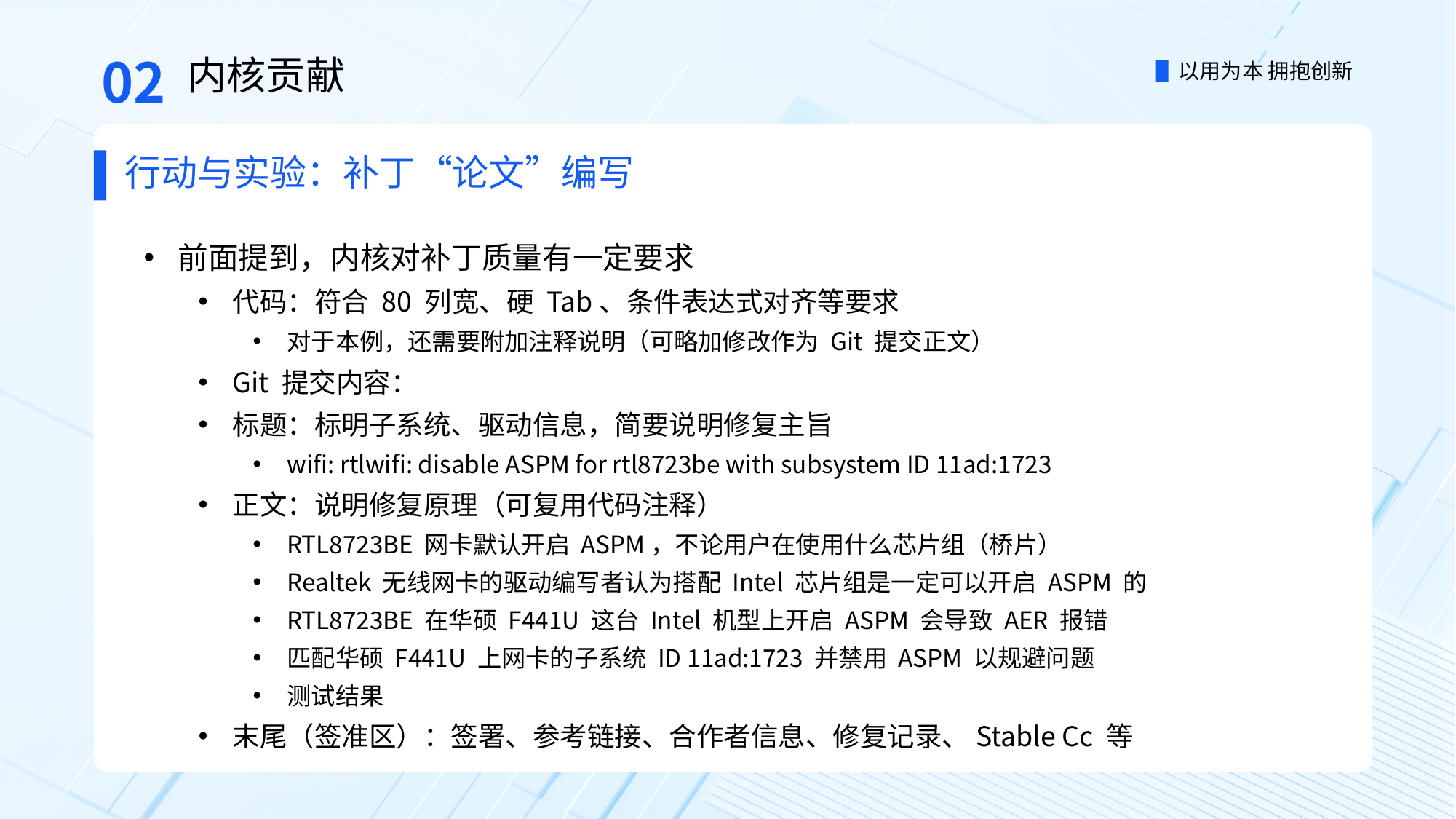

02
内核贡献
行动与实验：补丁“论文”编写
前面提到，内核对补丁质量有一定要求
代码：符合 80 列宽、硬 Tab、条件表达式对齐等要求
对于本例，还需要附加注释说明（可略加修改作为 Git 提交正文）
Git 提交内容：
标题：标明子系统、驱动信息，简要说明修复主旨
wifi: rtlwifi: disable ASPM for rtl8723be with subsystem ID 11ad:1723
正文：说明修复原理（可复用代码注释）
RTL8723BE 网卡默认开启 ASPM，不论用户在使用什么芯片组（桥片）
Realtek 无线网卡的驱动编写者认为搭配 Intel 芯片组是一定可以开启 ASPM 的
RTL8723BE 在华硕 F441U 这台 Intel 机型上开启 ASPM 会导致 AER 报错
匹配华硕 F441U 上网卡的子系统 ID 11ad:1723 并禁用 ASPM 以规避问题
测试结果
末尾（签准区）：签署、参考链接、合作者信息、修复记录、Stable Cc 等